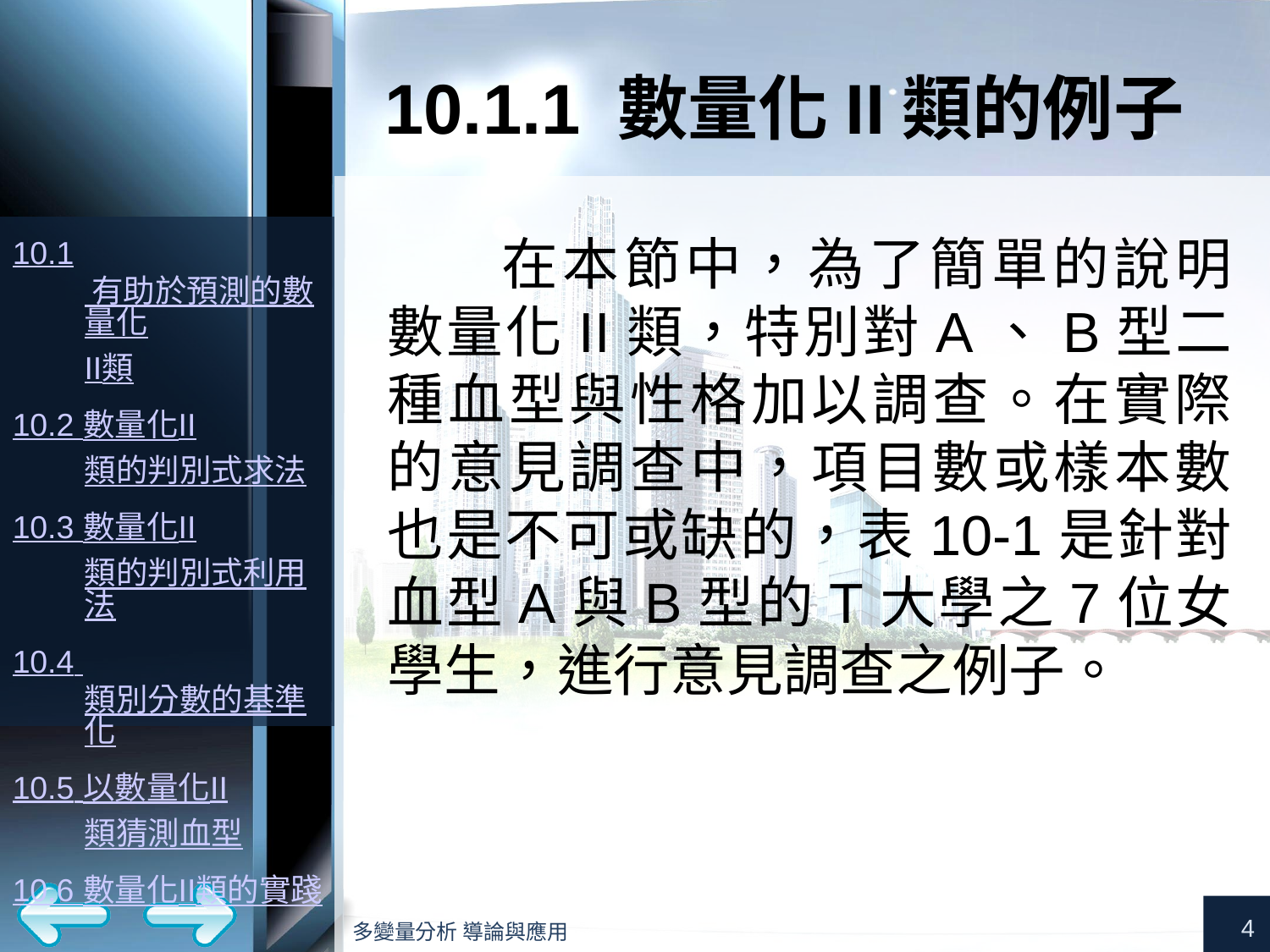

# 10.1.1 數量化II類的例子
在本節中，為了簡單的說明數量化II類，特別對A、B型二種血型與性格加以調查。在實際的意見調查中，項目數或樣本數也是不可或缺的，表10-1是針對血型A與B型的T大學之7位女學生，進行意見調查之例子。
4
多變量分析 導論與應用